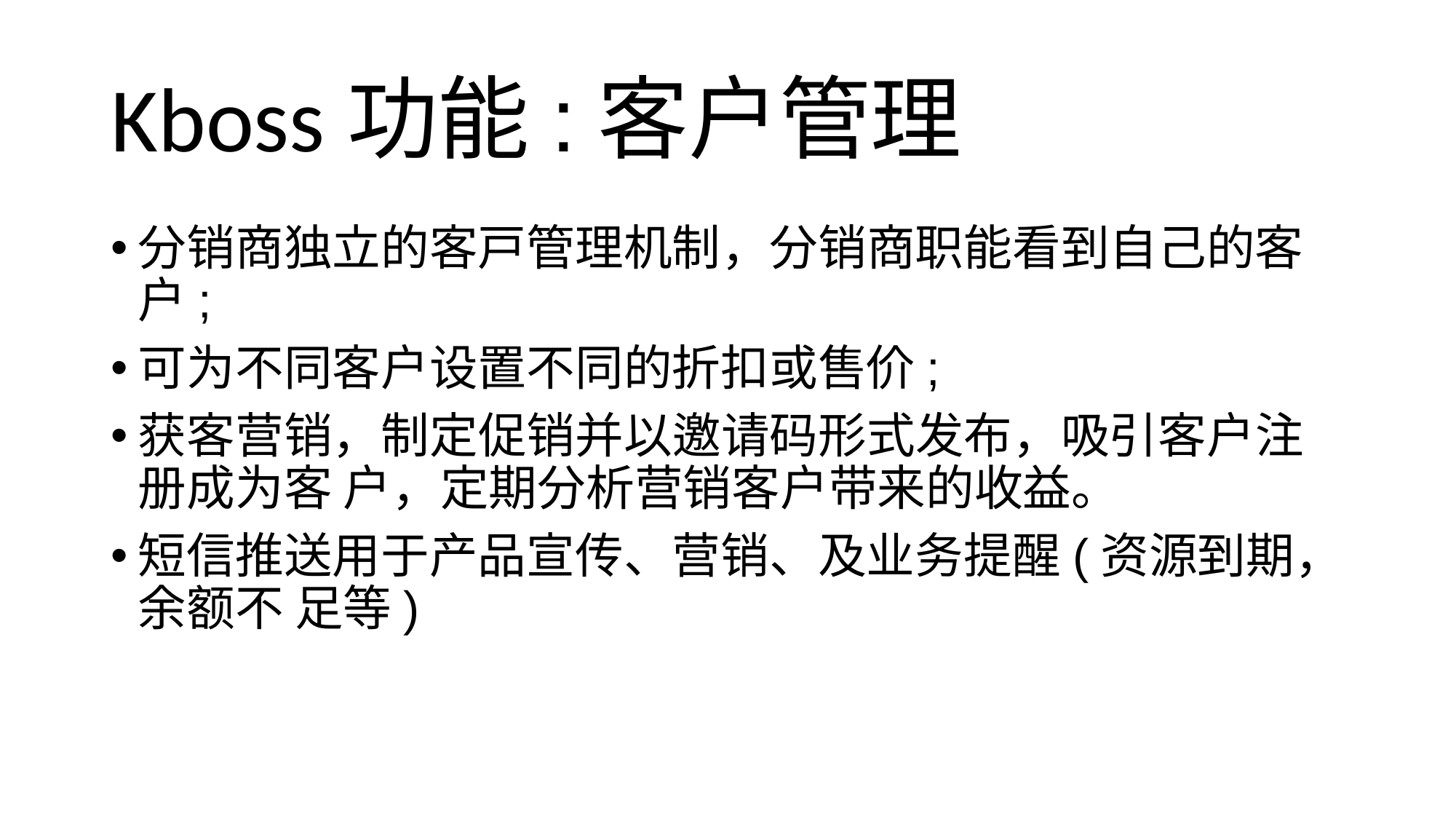

# Kboss功能:客户管理
分销商独立的客户管理机制，分销商职能看到自己的客户;
可为不同客户设置不同的折扣或售价;
获客营销，制定促销并以邀请码形式发布，吸引客户注册成为客 户，定期分析营销客户带来的收益。
短信推送用于产品宣传、营销、及业务提醒(资源到期，余额不 足等)